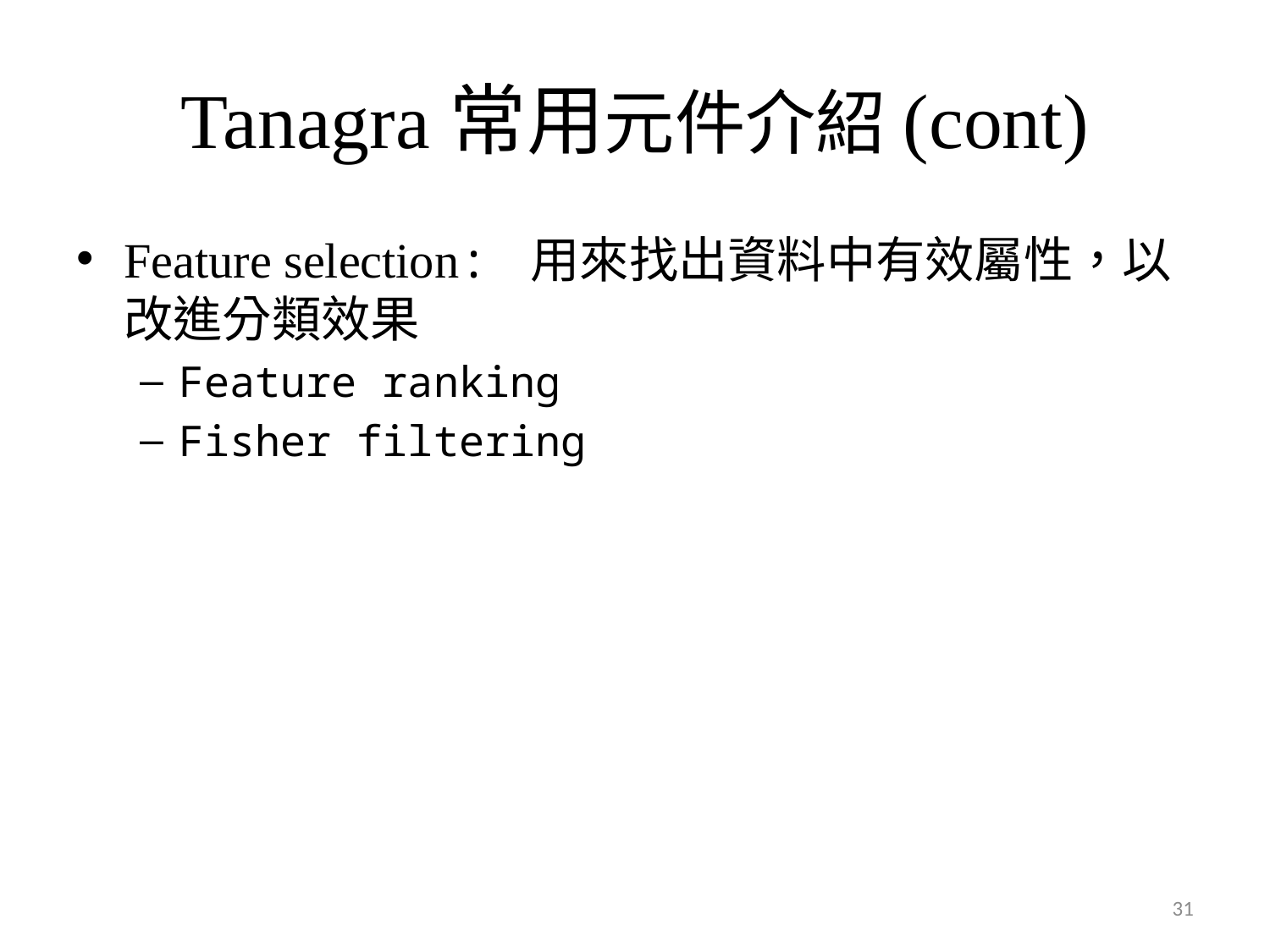

# Tanagra常用元件介紹(cont)
Feature selection: 用來找出資料中有效屬性，以改進分類效果
Feature ranking
Fisher filtering
31